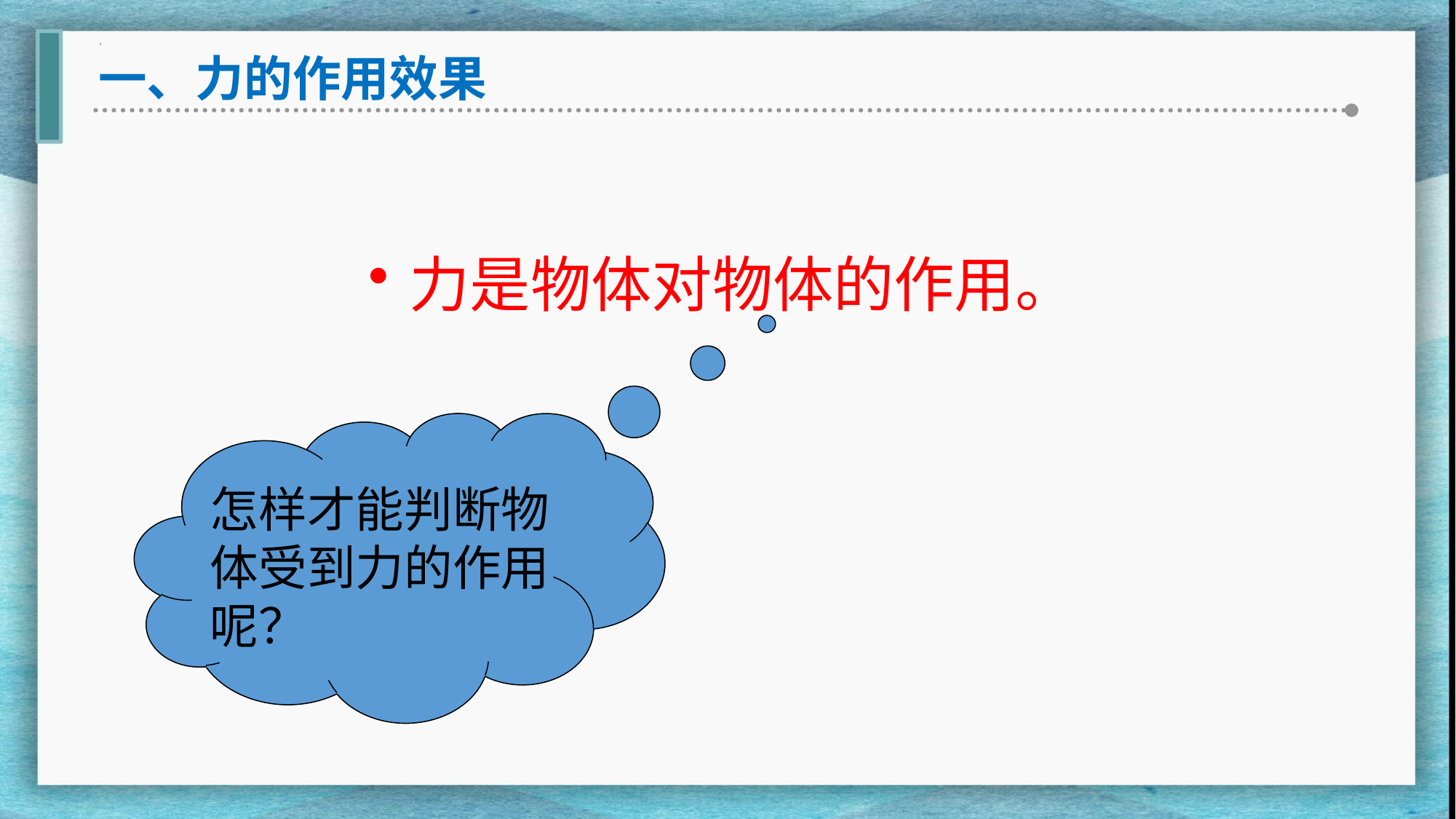

# 一、力的作用效果

力是物体对物体的作用。

怎样才能判断物体受到力的作用呢？